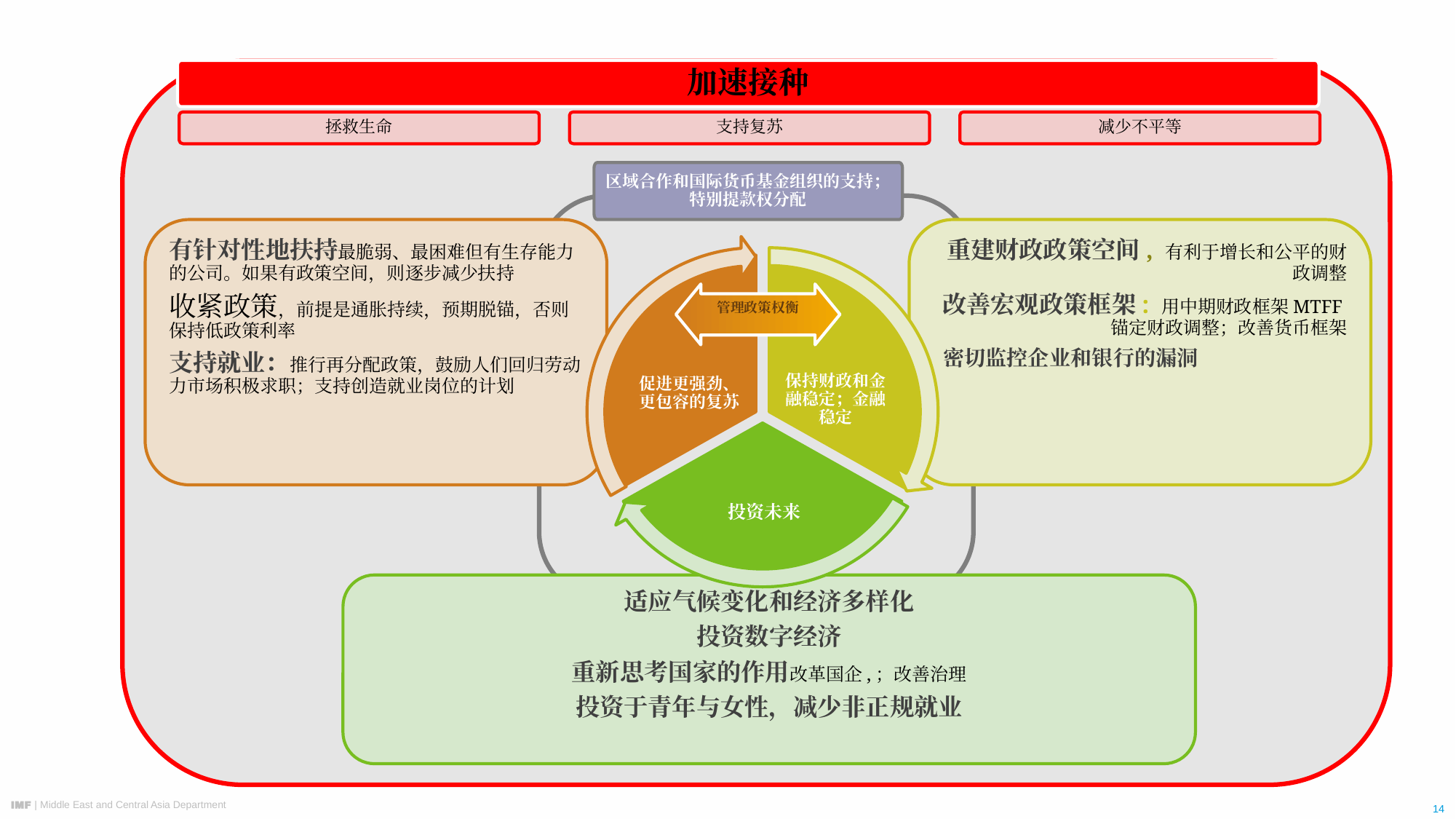

加速接种
拯救生命
支持复苏
减少不平等
区域合作和国际货币基金组织的支持；特别提款权分配

有针对性地扶持最脆弱、最困难但有生存能力的公司。如果有政策空间，则逐步减少扶持
收紧政策，前提是通胀持续，预期脱锚，否则保持低政策利率
支持就业：推行再分配政策，鼓励人们回归劳动力市场积极求职；支持创造就业岗位的计划
重建财政政策空间, 有利于增长和公平的财政调整
改善宏观政策框架: 用中期财政框架MTFF锚定财政调整；改善货币框架
 密切监控企业和银行的漏洞

促进更强劲、更包容的复苏

保持财政和金融稳定；金融稳定
投资未来
管理政策权衡
适应气候变化和经济多样化
投资数字经济
重新思考国家的作用改革国企,；改善治理
投资于青年与女性，减少非正规就业